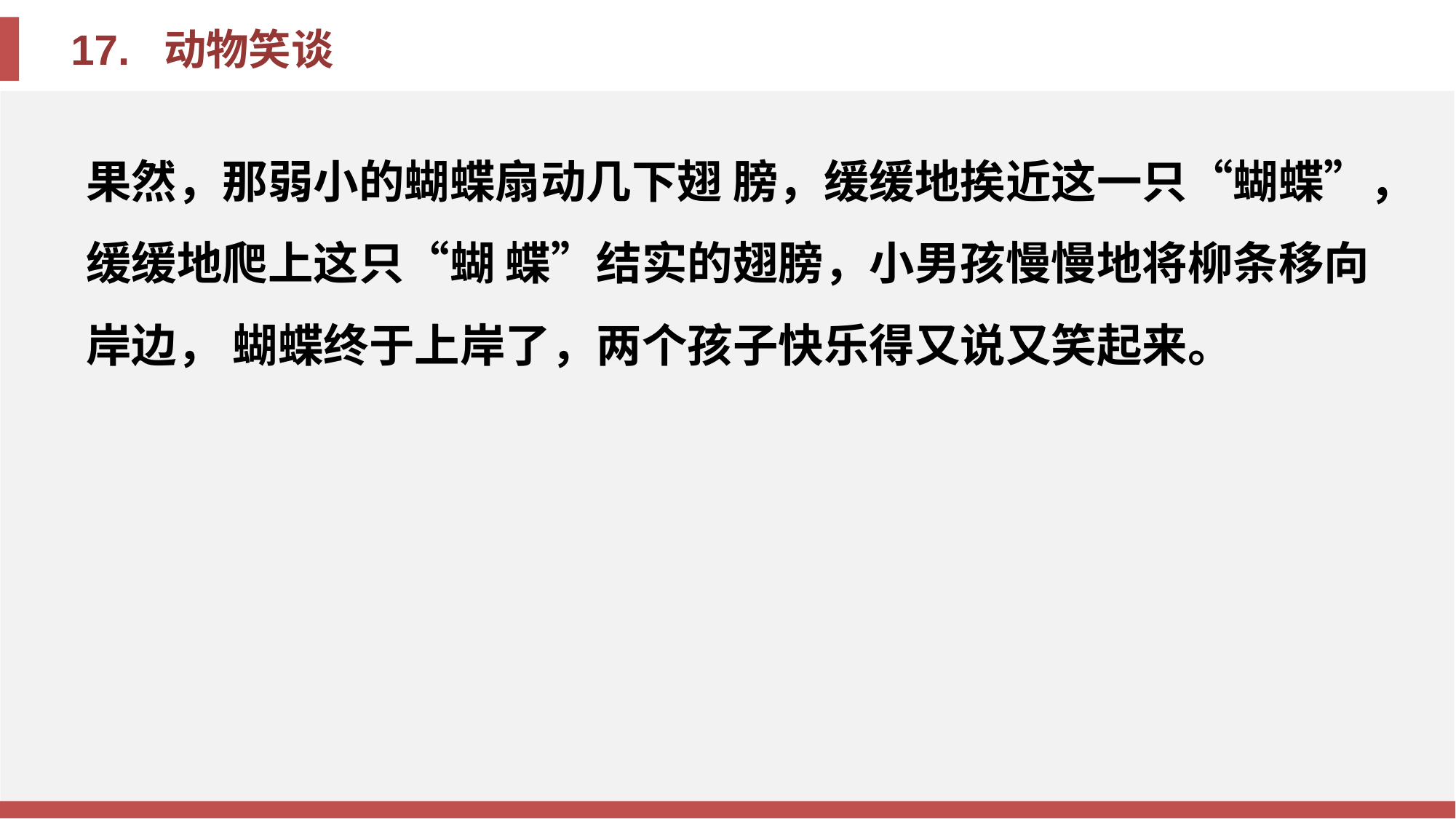

果然，那弱小的蝴蝶扇动几下翅 膀，缓缓地挨近这一只“蝴蝶”，缓缓地爬上这只“蝴 蝶”结实的翅膀，小男孩慢慢地将柳条移向岸边， 蝴蝶终于上岸了，两个孩子快乐得又说又笑起来。